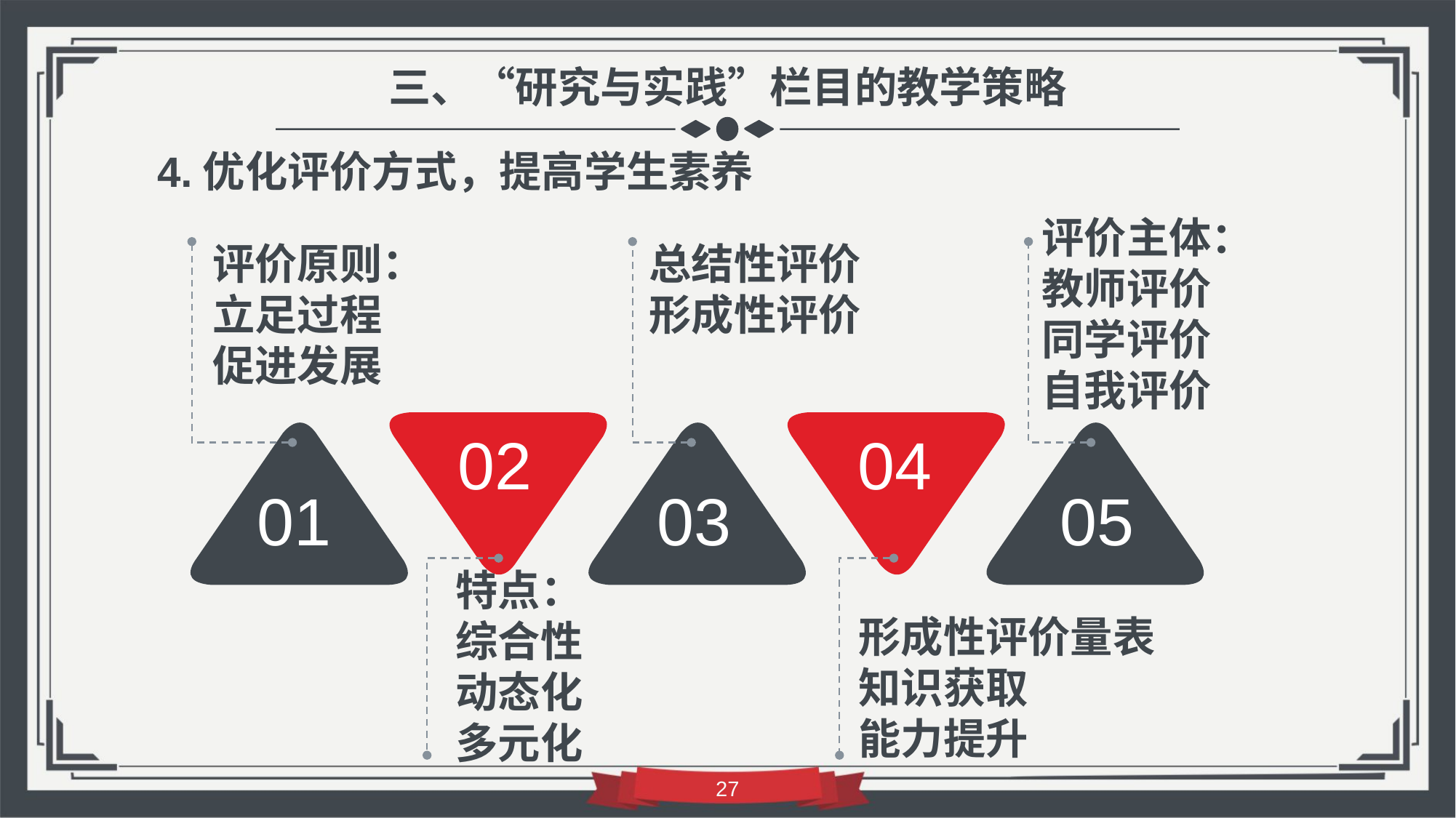

三、“研究与实践”栏目的教学策略

4.优化评价方式，提高学生素养
评价主体：
教师评价
同学评价
自我评价
总结性评价
形成性评价
评价原则：
立足过程
促进发展

02
04

01
03
05

特点：
综合性
动态化
多元化

形成性评价量表
知识获取
能力提升